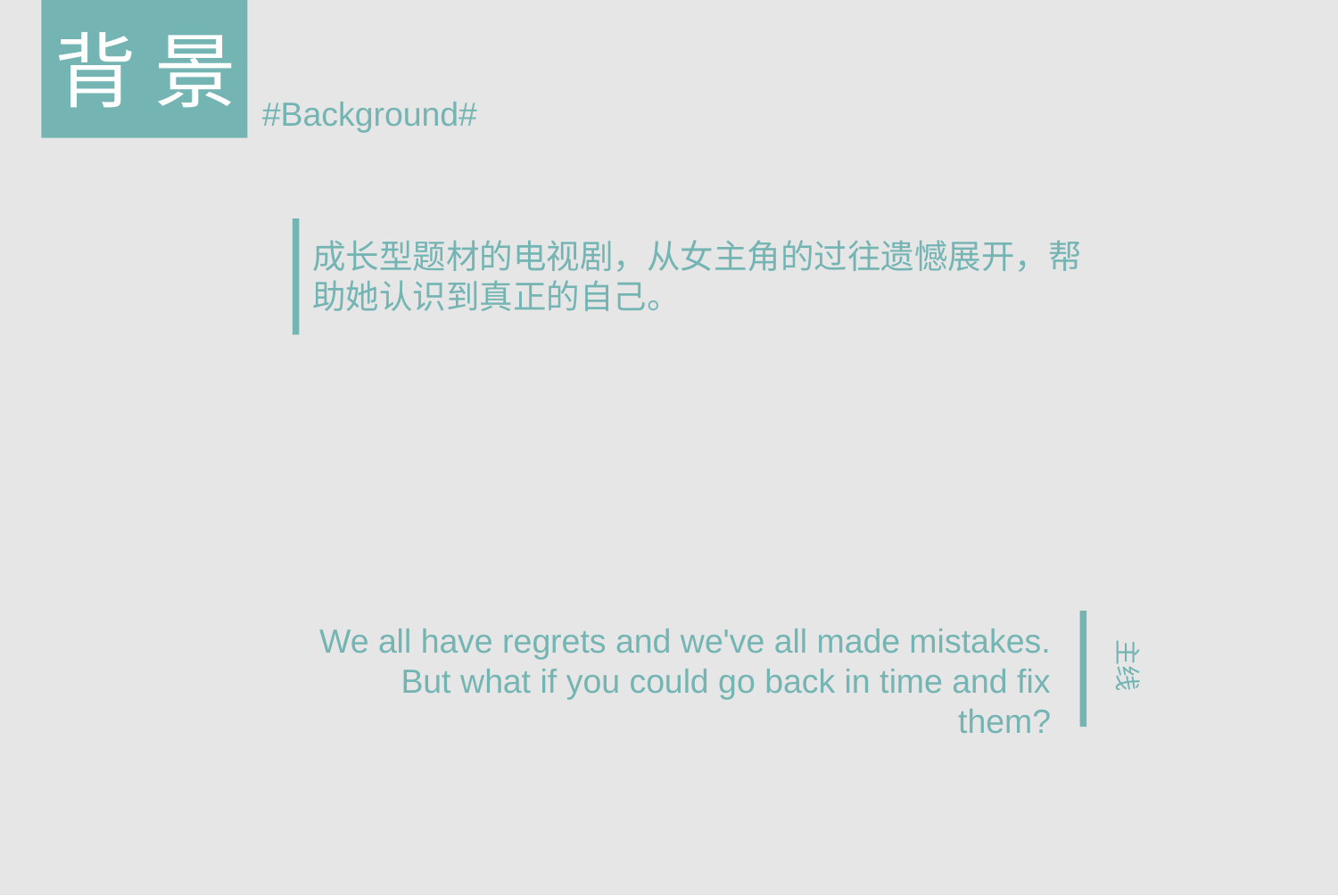

背 景
#Background#

成长型题材的电视剧，从女主角的过往遗憾展开，帮助她认识到真正的自己。

We all have regrets and we've all made mistakes. But what if you could go back in time and fix them?
主线